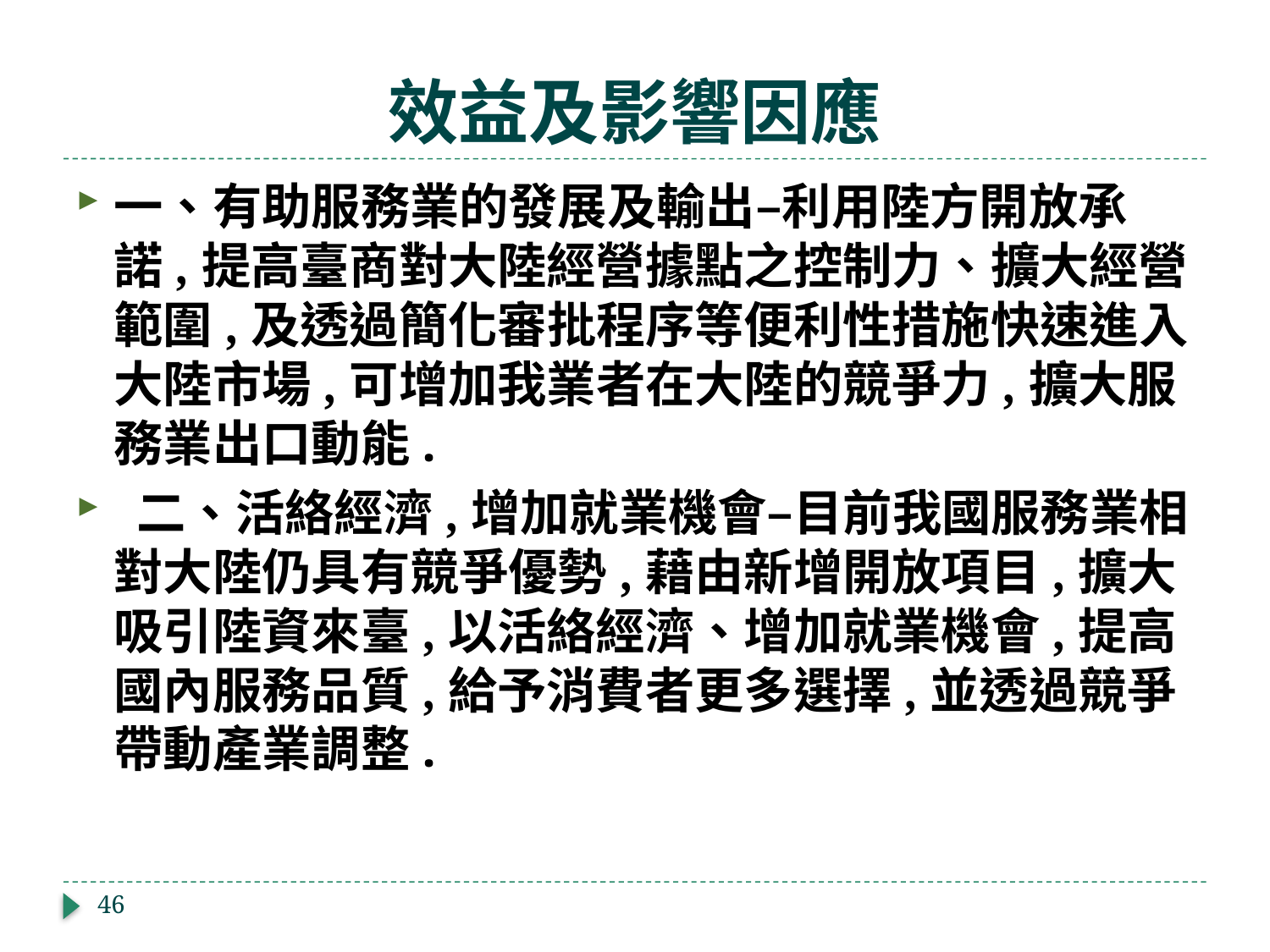

# 效益及影響因應
一、有助服務業的發展及輸出–利用陸方開放承諾,提高臺商對大陸經營據點之控制力、擴大經營範圍,及透過簡化審批程序等便利性措施快速進入大陸市場,可增加我業者在大陸的競爭力,擴大服務業出口動能.
 二、活絡經濟,增加就業機會–目前我國服務業相對大陸仍具有競爭優勢,藉由新增開放項目,擴大吸引陸資來臺,以活絡經濟、增加就業機會,提高國內服務品質,給予消費者更多選擇,並透過競爭帶動產業調整.
46